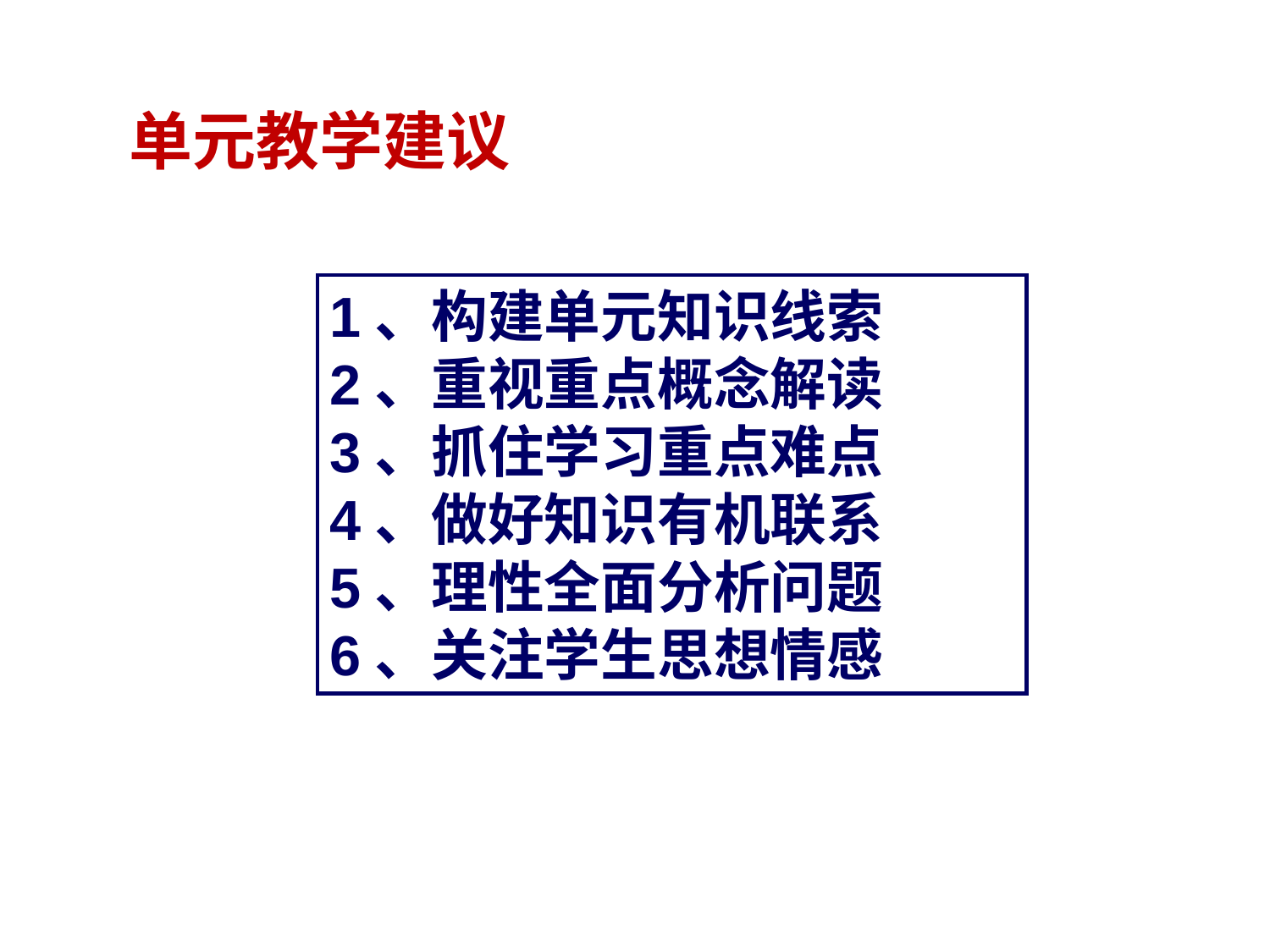

单元教学建议
1、构建单元知识线索
2、重视重点概念解读
3、抓住学习重点难点
4、做好知识有机联系
5、理性全面分析问题
6、关注学生思想情感